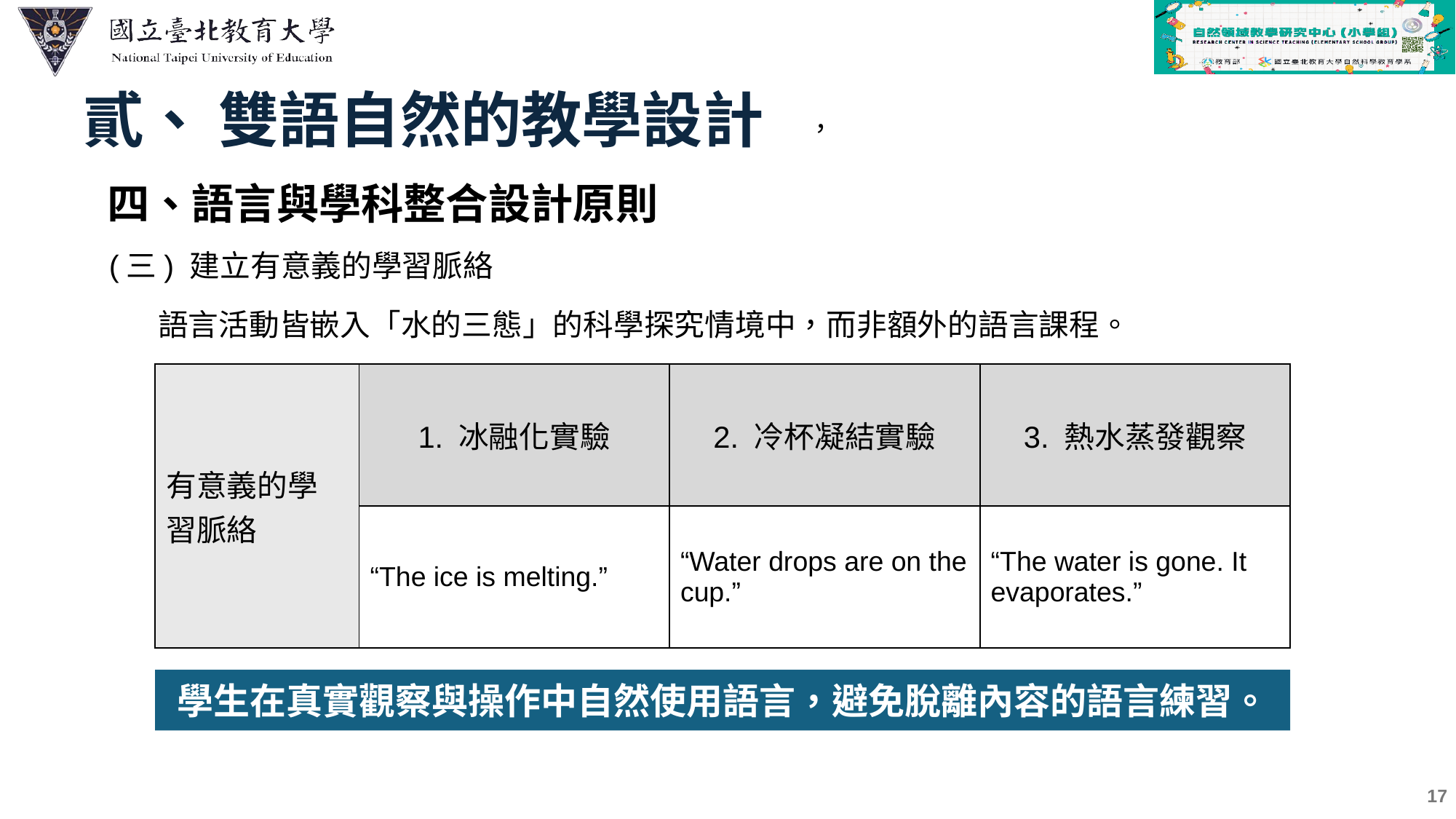

貳、 雙語自然的教學設計
，
四、語言與學科整合設計原則
(三) 建立有意義的學習脈絡
語言活動皆嵌入「水的三態」的科學探究情境中，而非額外的語言課程。
| 有意義的學習脈絡 | 1. 冰融化實驗 | 2. 冷杯凝結實驗 | 3. 熱水蒸發觀察 |
| --- | --- | --- | --- |
|  | “The ice is melting.” | “Water drops are on the cup.” | “The water is gone. It evaporates.” |
學生在真實觀察與操作中自然使用語言，避免脫離內容的語言練習。
17